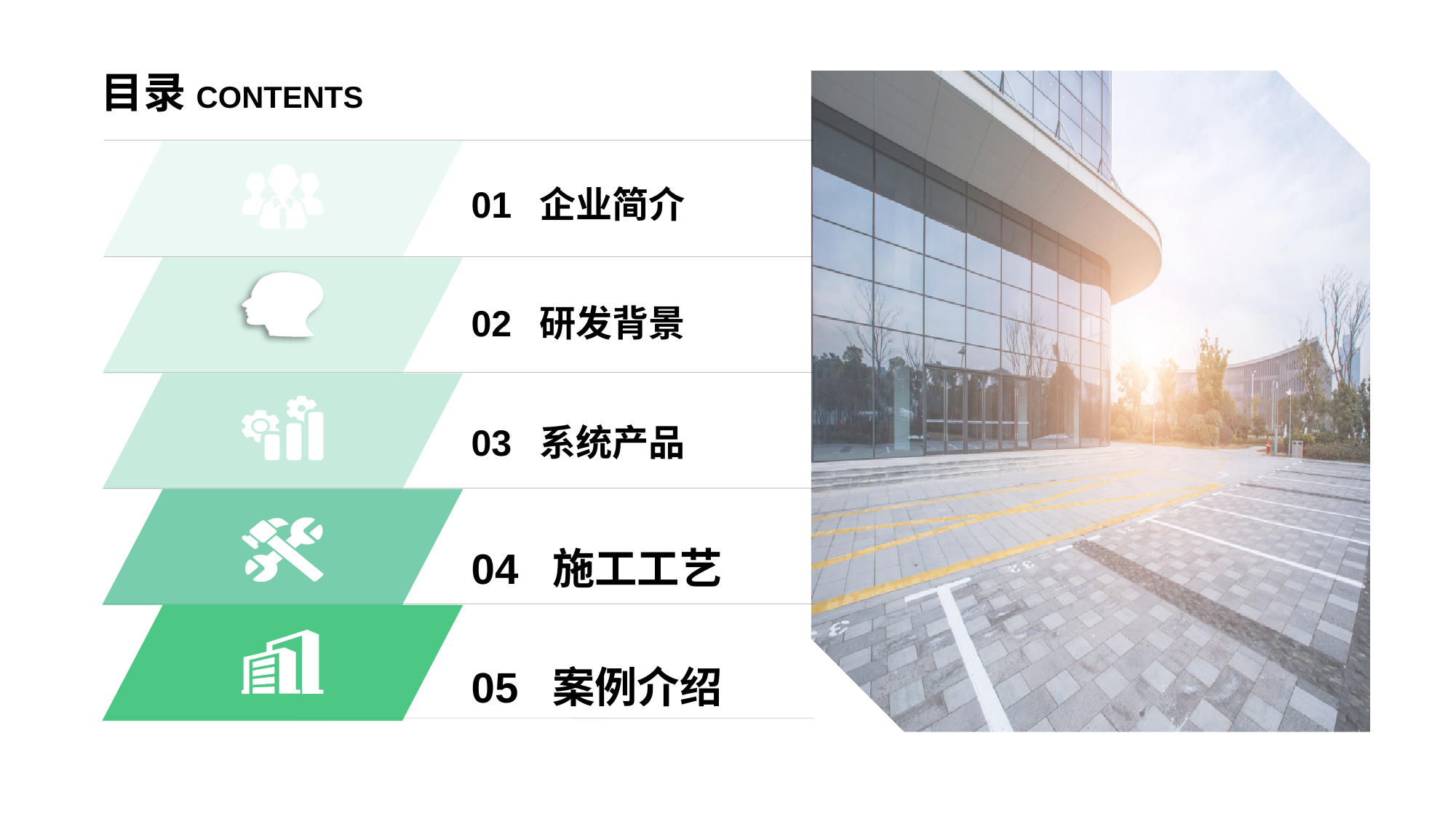

# 目录CONTENTS

01  企业简介

02  研发背景

03  系统产品

04  施工工艺

05  案例介绍